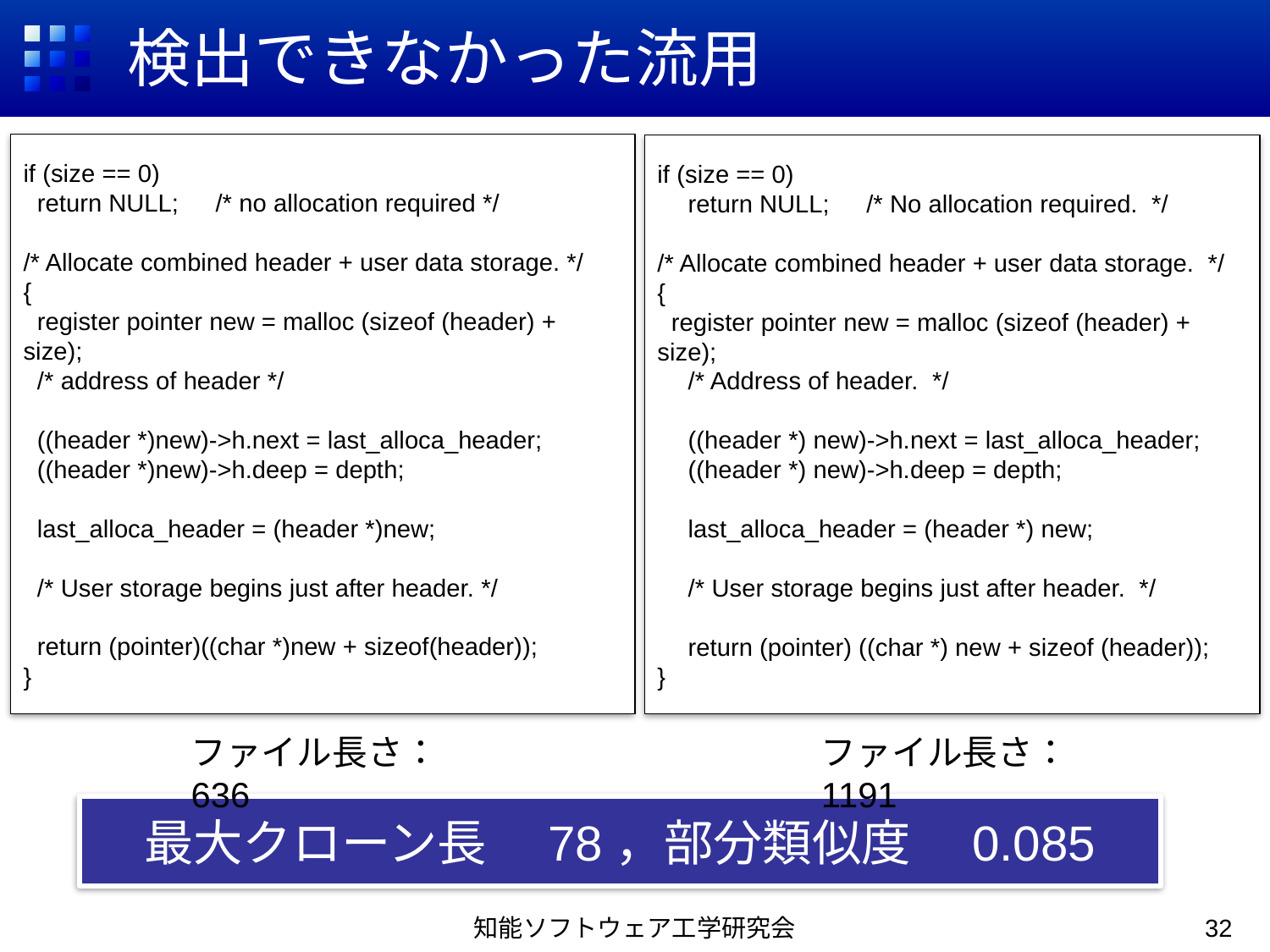

# 検出できなかった流用
if (size == 0)
  return NULL;　/* no allocation required */

/* Allocate combined header + user data storage. */
{
  register pointer new = malloc (sizeof (header) + size);
  /* address of header */

  ((header *)new)->h.next = last_alloca_header;
  ((header *)new)->h.deep = depth;

  last_alloca_header = (header *)new;

  /* User storage begins just after header. */

  return (pointer)((char *)new + sizeof(header));
}
if (size == 0)
　return NULL;　/* No allocation required.  */

/* Allocate combined header + user data storage.  */
{
  register pointer new = malloc (sizeof (header) + size);
　/* Address of header.  */

　((header *) new)->h.next = last_alloca_header;
　((header *) new)->h.deep = depth;

　last_alloca_header = (header *) new;

　/* User storage begins just after header.  */

　return (pointer) ((char *) new + sizeof (header));
}
ファイル長さ：636
ファイル長さ：1191
最大クローン長　78，部分類似度　0.085
知能ソフトウェア工学研究会
32